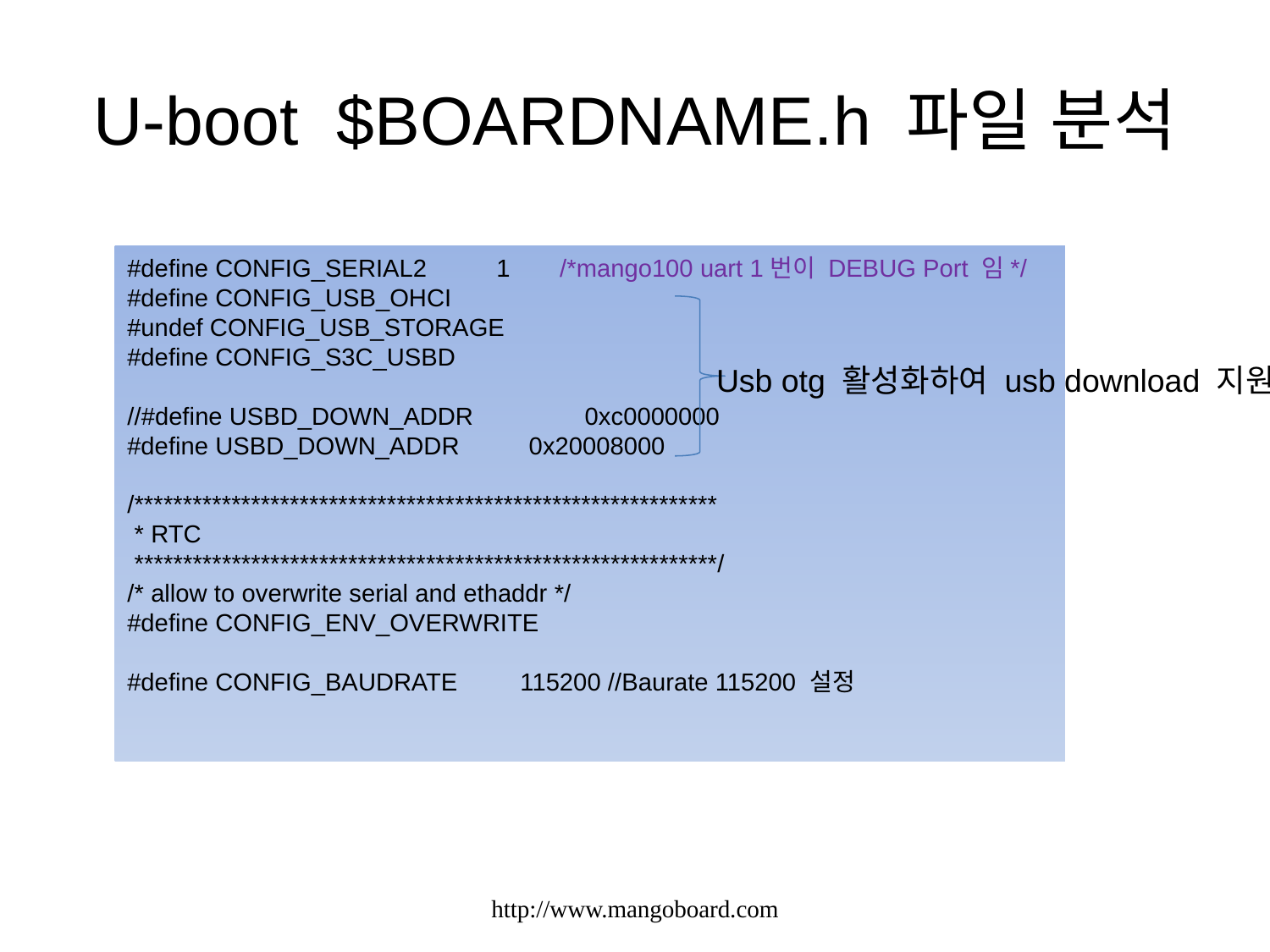

# U-boot  $BOARDNAME.h 파일 분석
#define CONFIG_SERIAL2          1       /*mango100 uart 1번이 DEBUG Port 임*/
#define CONFIG_USB_OHCI
#undef CONFIG_USB_STORAGE
#define CONFIG_S3C_USBD

//#define USBD_DOWN_ADDR                0xc0000000
#define USBD_DOWN_ADDR          0x20008000

/************************************************************
 * RTC
 ************************************************************/
/* allow to overwrite serial and ethaddr */
#define CONFIG_ENV_OVERWRITE

#define CONFIG_BAUDRATE         115200 //Baurate 115200 설정

Usb otg 활성화하여 usb download 지원
http://www.mangoboard.com